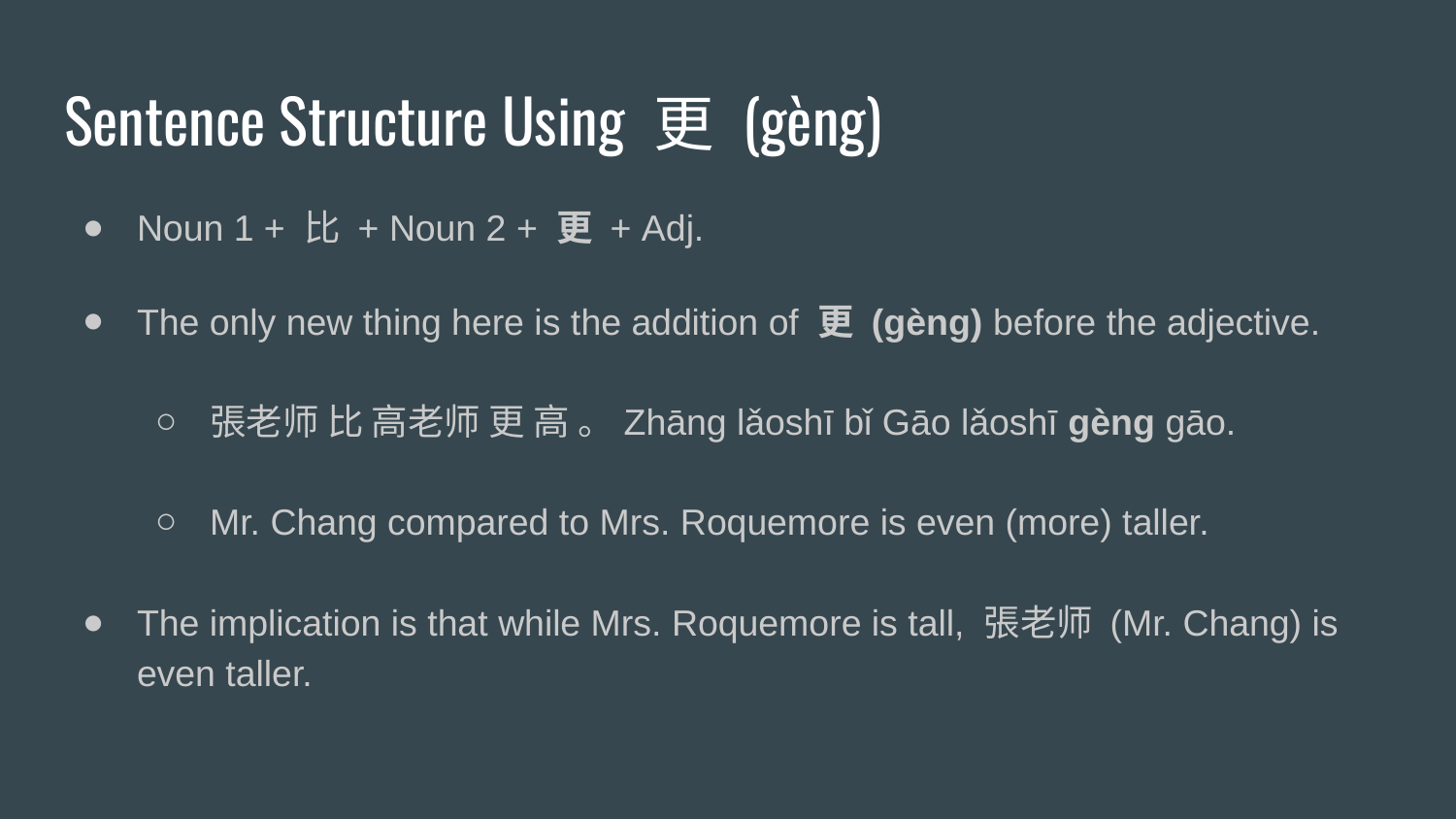

# Sentence Structure Using 更 (gèng)
Noun 1 + 比 + Noun 2 + 更 + Adj.
The only new thing here is the addition of 更 (gèng) before the adjective.
張老师 比 高老师 更 高 。Zhāng lǎoshī bǐ Gāo lǎoshī gèng gāo.
Mr. Chang compared to Mrs. Roquemore is even (more) taller.
The implication is that while Mrs. Roquemore is tall, 張老师 (Mr. Chang) is even taller.